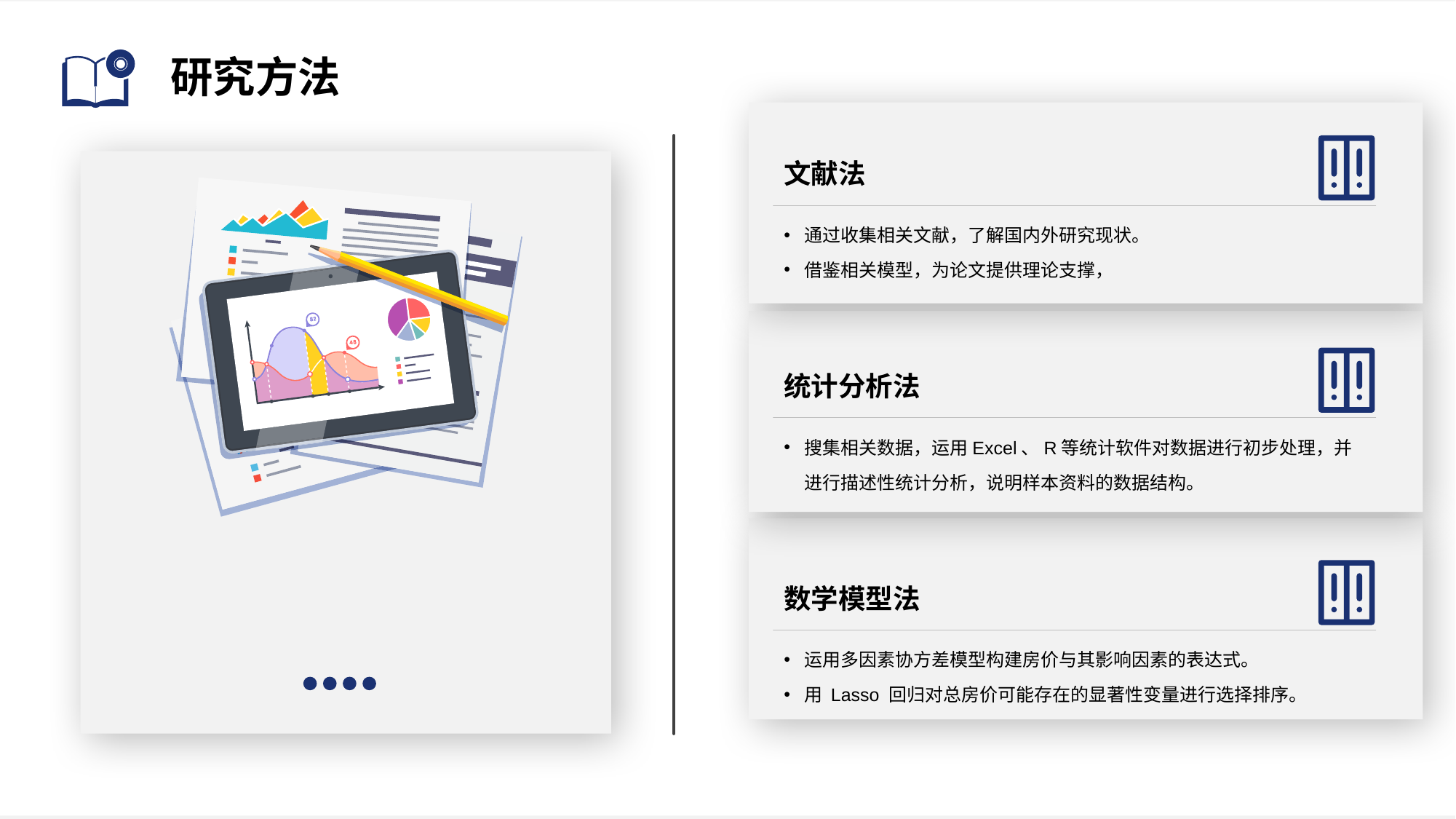

# 研究方法

文献法

通过收集相关文献，了解国内外研究现状。
借鉴相关模型，为论文提供理论支撑，

统计分析法

搜集相关数据，运用Excel、R等统计软件对数据进行初步处理，并进行描述性统计分析，说明样本资料的数据结构。

数学模型法
运用多因素协方差模型构建房价与其影响因素的表达式。
用 Lasso 回归对总房价可能存在的显著性变量进行选择排序。